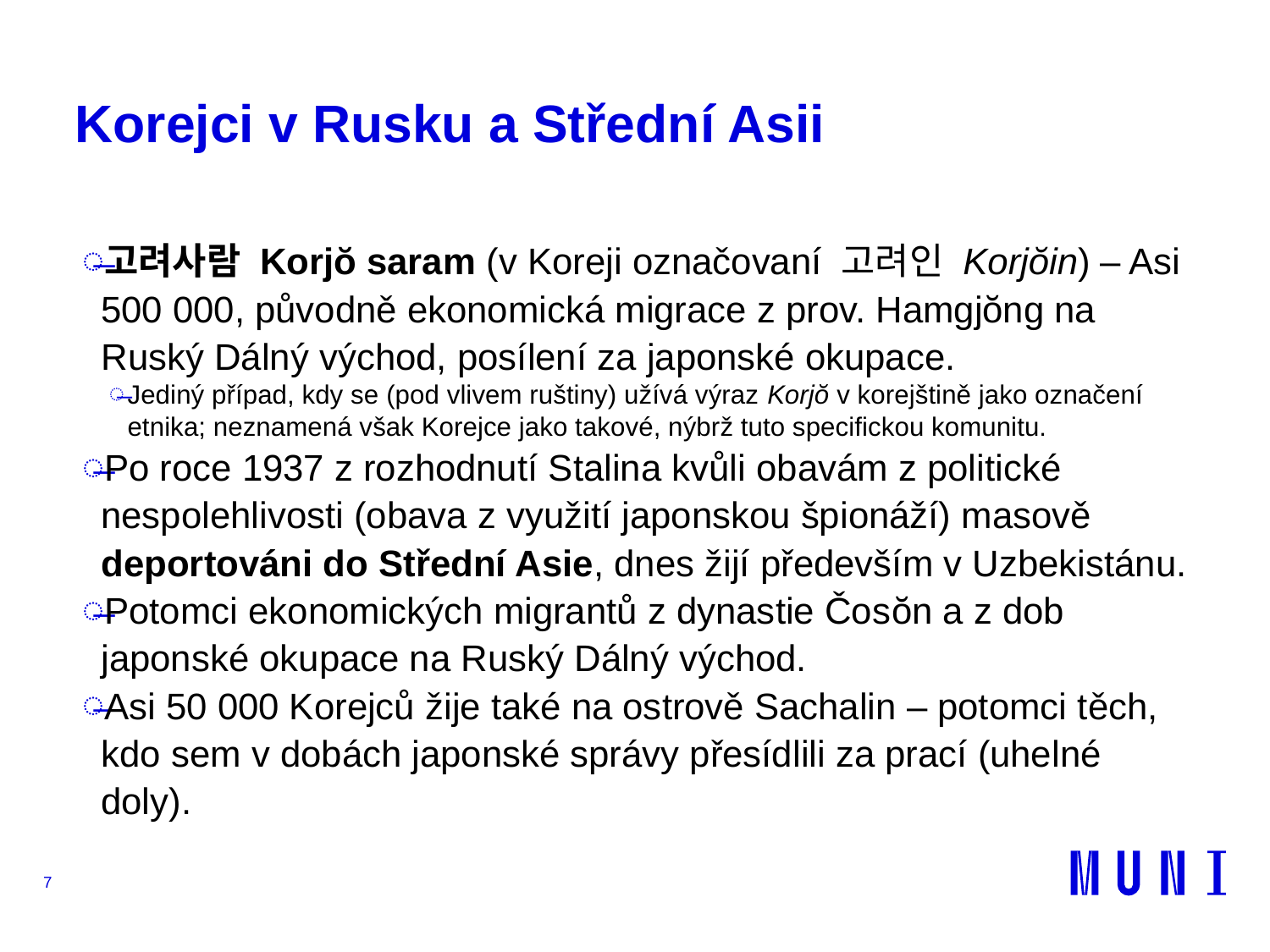

# Korejci v Rusku a Střední Asii
고려사람 Korjŏ saram (v Koreji označovaní 고려인 Korjŏin) – Asi 500 000, původně ekonomická migrace z prov. Hamgjŏng na Ruský Dálný východ, posílení za japonské okupace.
Jediný případ, kdy se (pod vlivem ruštiny) užívá výraz Korjŏ v korejštině jako označení etnika; neznamená však Korejce jako takové, nýbrž tuto specifickou komunitu.
Po roce 1937 z rozhodnutí Stalina kvůli obavám z politické nespolehlivosti (obava z využití japonskou špionáží) masově deportováni do Střední Asie, dnes žijí především v Uzbekistánu.
Potomci ekonomických migrantů z dynastie Čosŏn a z dob japonské okupace na Ruský Dálný východ.
Asi 50 000 Korejců žije také na ostrově Sachalin – potomci těch, kdo sem v dobách japonské správy přesídlili za prací (uhelné doly).
7